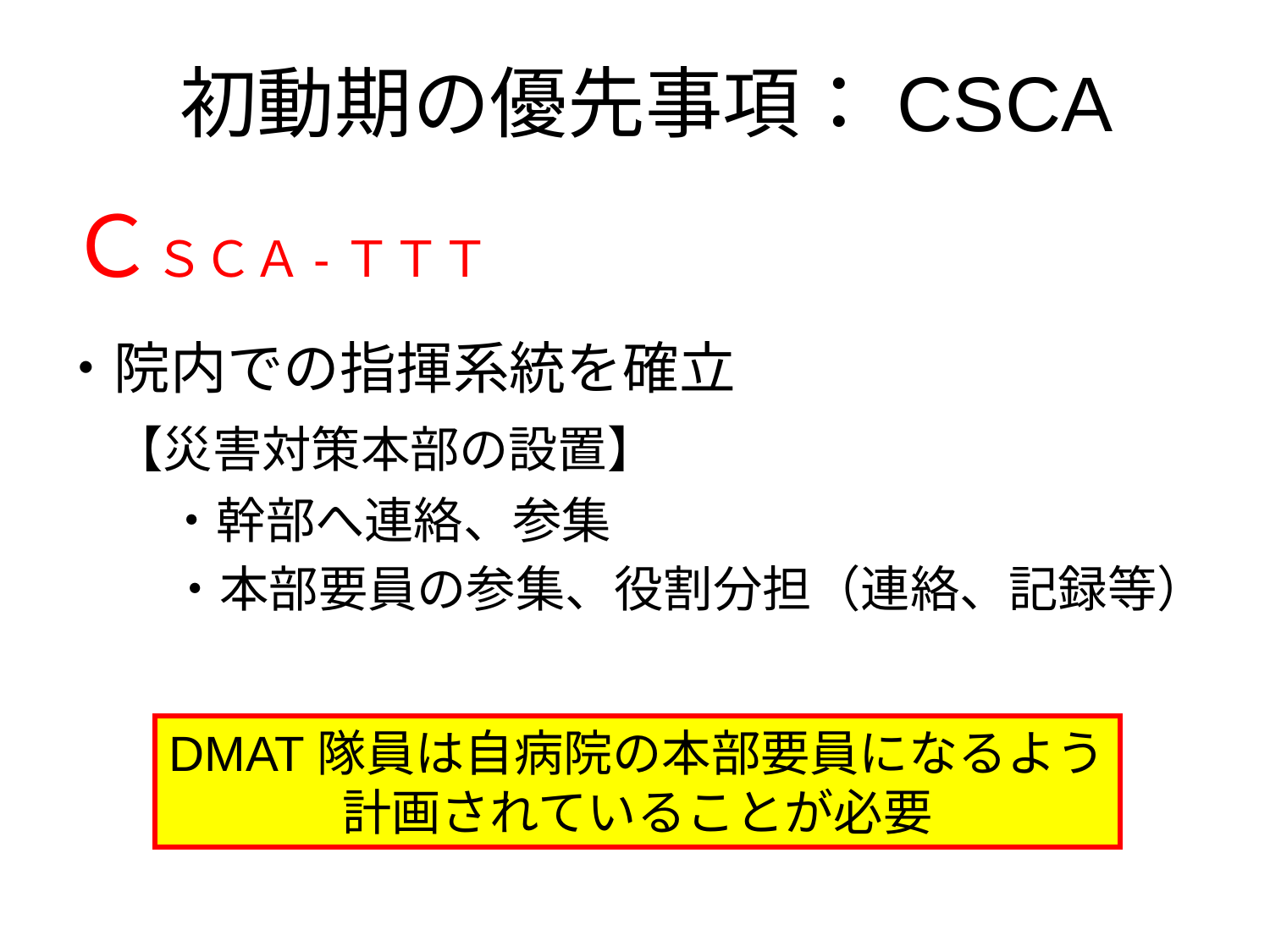

初動期の優先事項：CSCA
ＣＳＣＡ-ＴＴＴ
・院内での指揮系統を確立
　【災害対策本部の設置】
　　 ・幹部へ連絡、参集
　・本部要員の参集、役割分担（連絡、記録等）

DMAT隊員は自病院の本部要員になるよう
計画されていることが必要